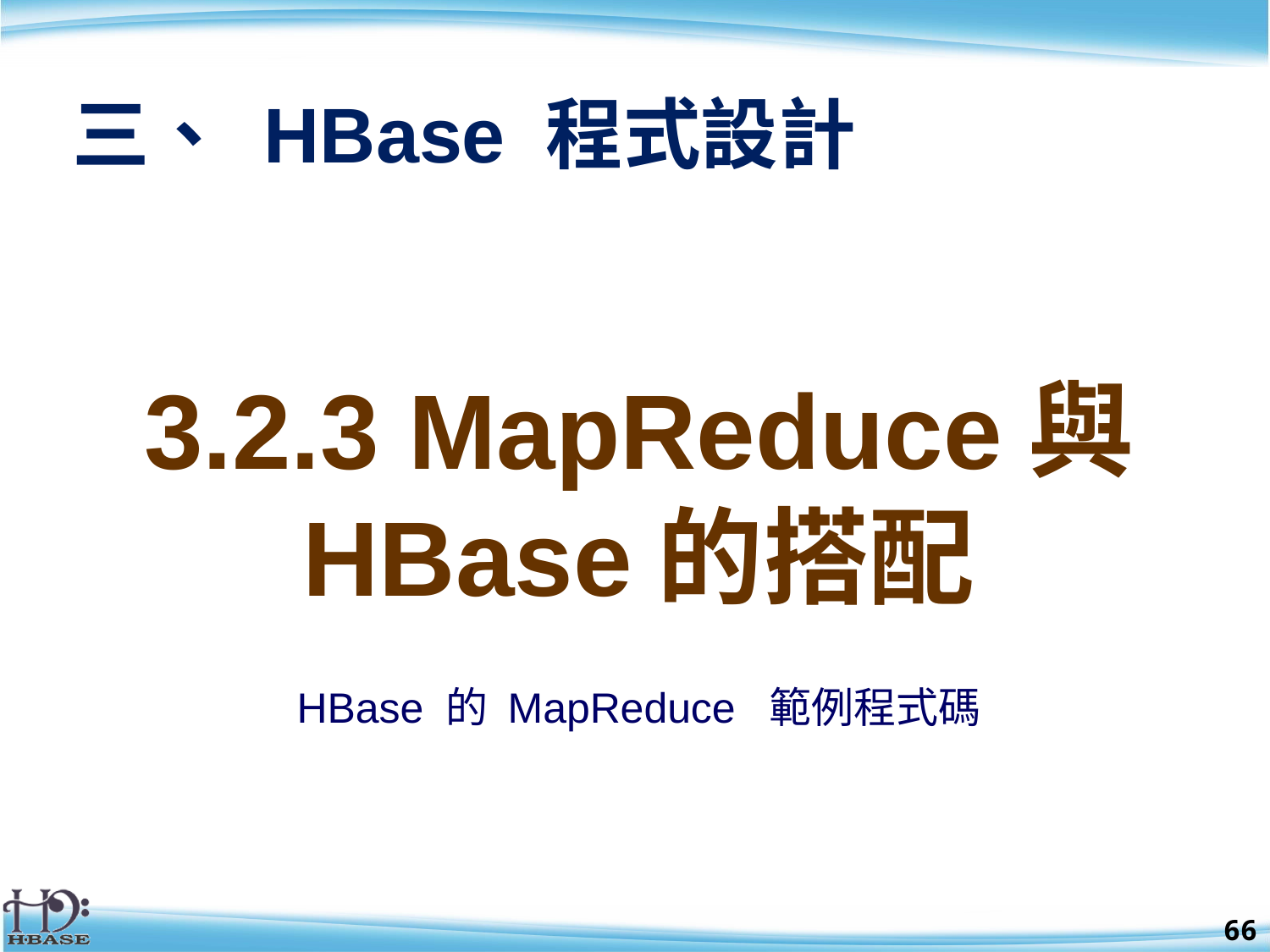

# 三、 HBase 程式設計
3.2.3 MapReduce與
HBase的搭配
HBase 的 MapReduce  範例程式碼
66